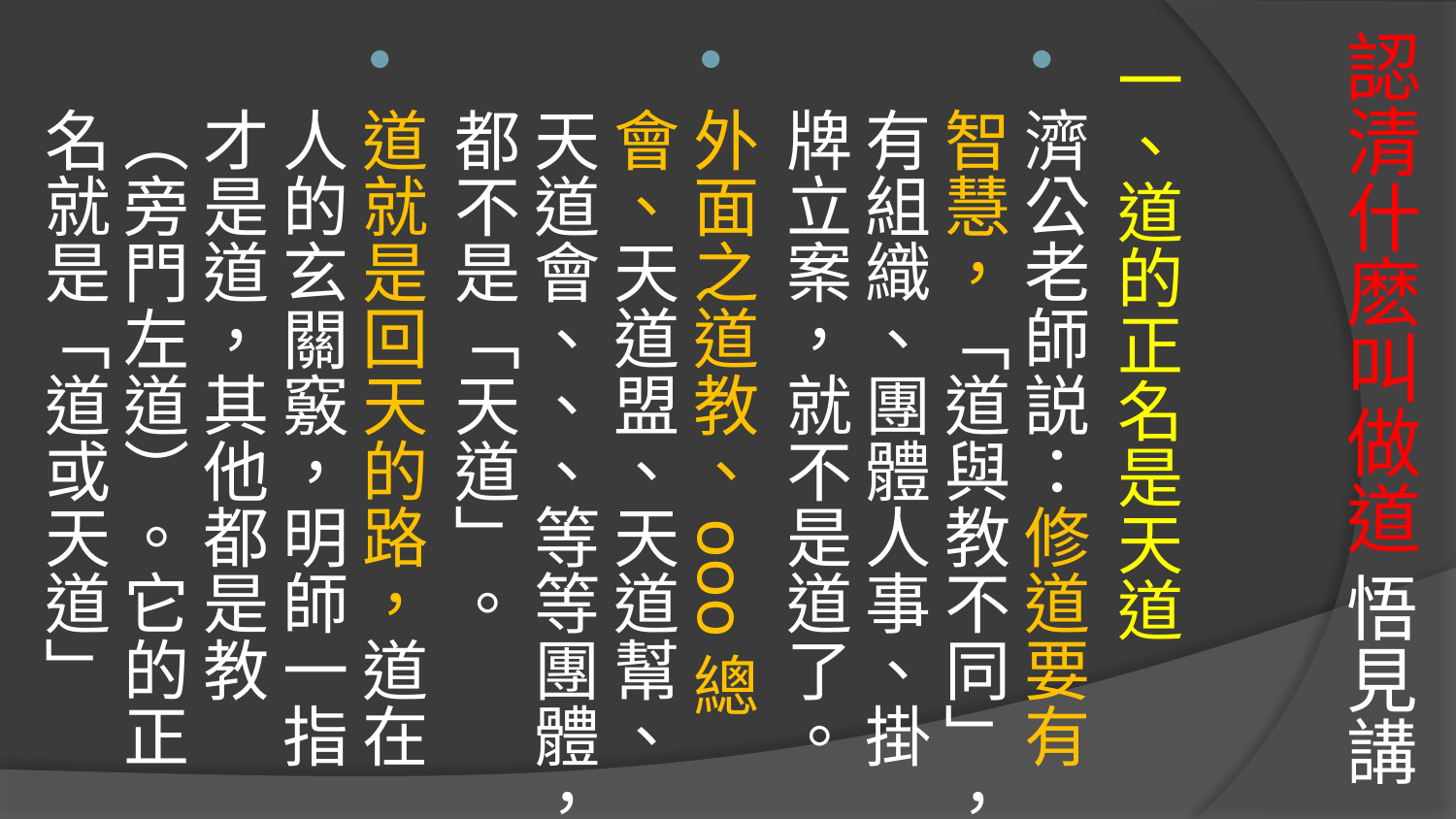

# 認清什麽叫做道 悟見講
一、道的正名是天道
濟公老師説：修道要有智慧，「道與教不同」，有組織、團體人事、掛牌立案，就不是道了。
外面之道教、ooo總會、天道盟、天道幫、天道會、、、等等團體，都不是「天道」。
道就是回天的路，道在人的玄關竅，明師一指才是道，其他都是教（旁門左道）。它的正名就是「道或天道」